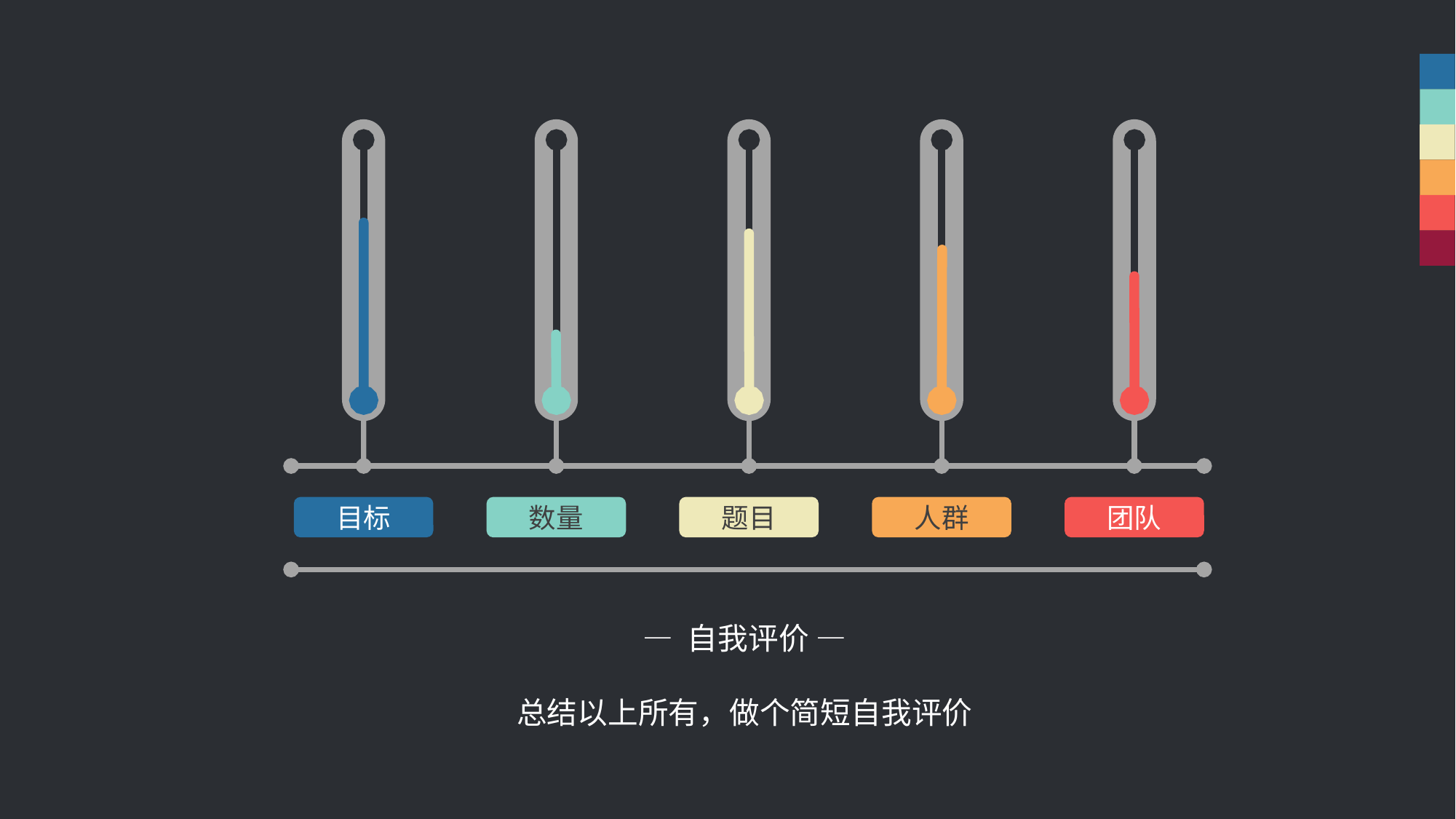

目标
数量
题目
人群
团队
— 自我评价 —

总结以上所有，做个简短自我评价